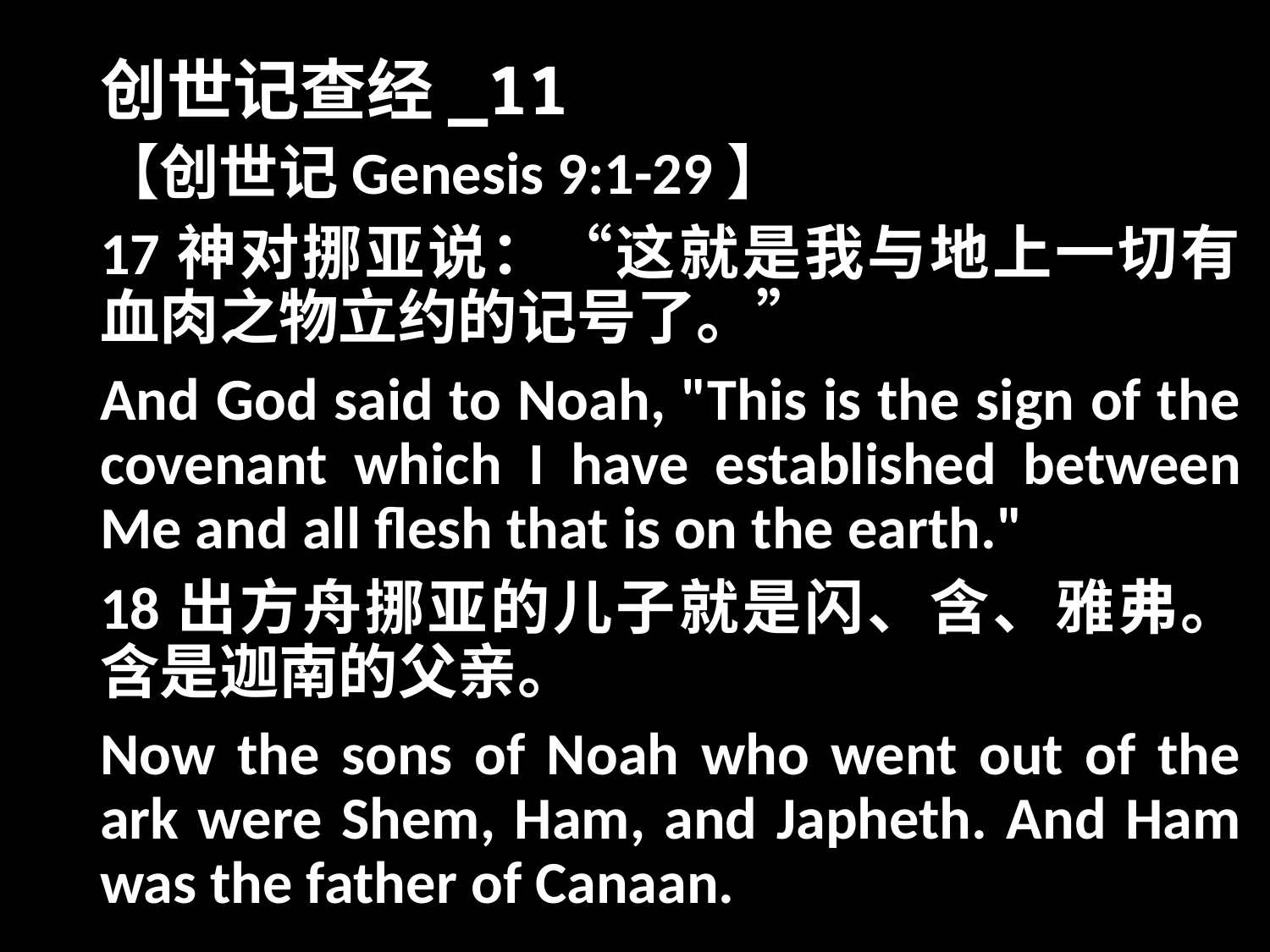

# 创世记查经_11
【创世记Genesis 9:1-29】
17神对挪亚说：“这就是我与地上一切有血肉之物立约的记号了。”
And God said to Noah, "This is the sign of the covenant which I have established between Me and all flesh that is on the earth."
18出方舟挪亚的儿子就是闪、含、雅弗。含是迦南的父亲。
Now the sons of Noah who went out of the ark were Shem, Ham, and Japheth. And Ham was the father of Canaan.